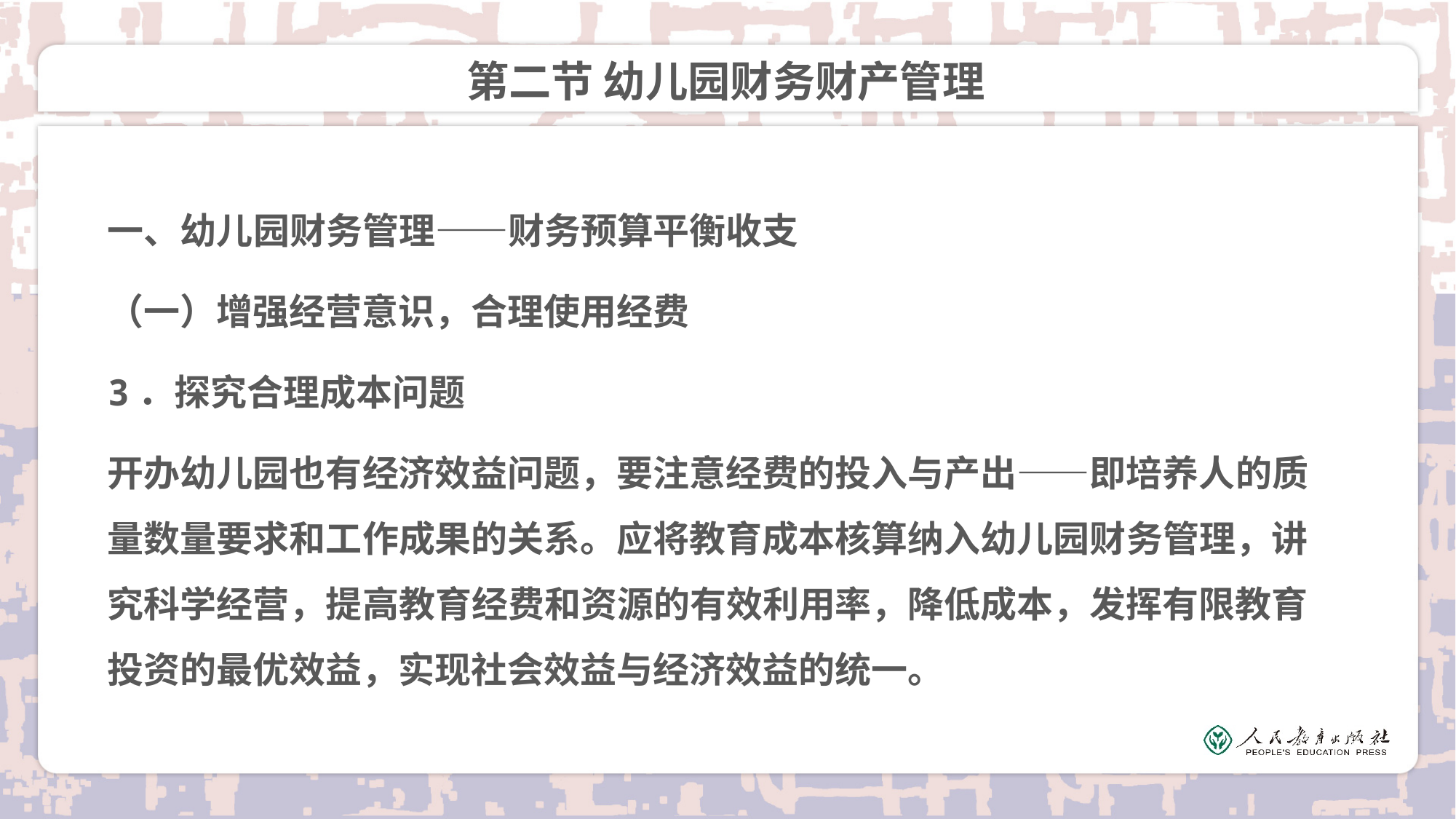

# 第二节 幼儿园财务财产管理
一、幼儿园财务管理——财务预算平衡收支
（一）增强经营意识，合理使用经费
3．探究合理成本问题
开办幼儿园也有经济效益问题，要注意经费的投入与产出——即培养人的质量数量要求和工作成果的关系。应将教育成本核算纳入幼儿园财务管理，讲究科学经营，提高教育经费和资源的有效利用率，降低成本，发挥有限教育投资的最优效益，实现社会效益与经济效益的统一。